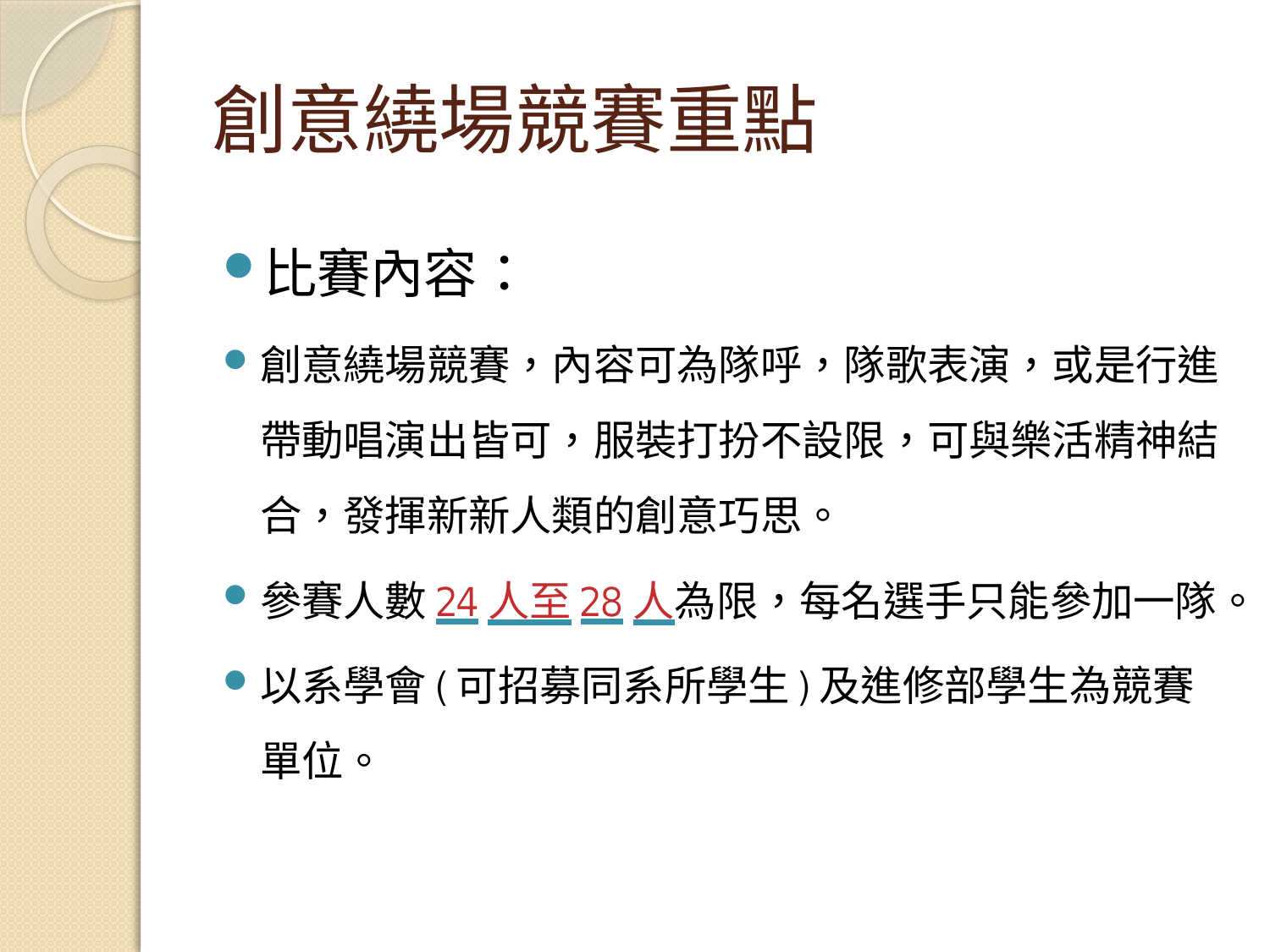

# 創意繞場競賽重點
比賽內容：
創意繞場競賽，內容可為隊呼，隊歌表演，或是行進帶動唱演出皆可，服裝打扮不設限，可與樂活精神結合，發揮新新人類的創意巧思。
參賽人數24人至28人為限，每名選手只能參加一隊。
以系學會(可招募同系所學生)及進修部學生為競賽單位。